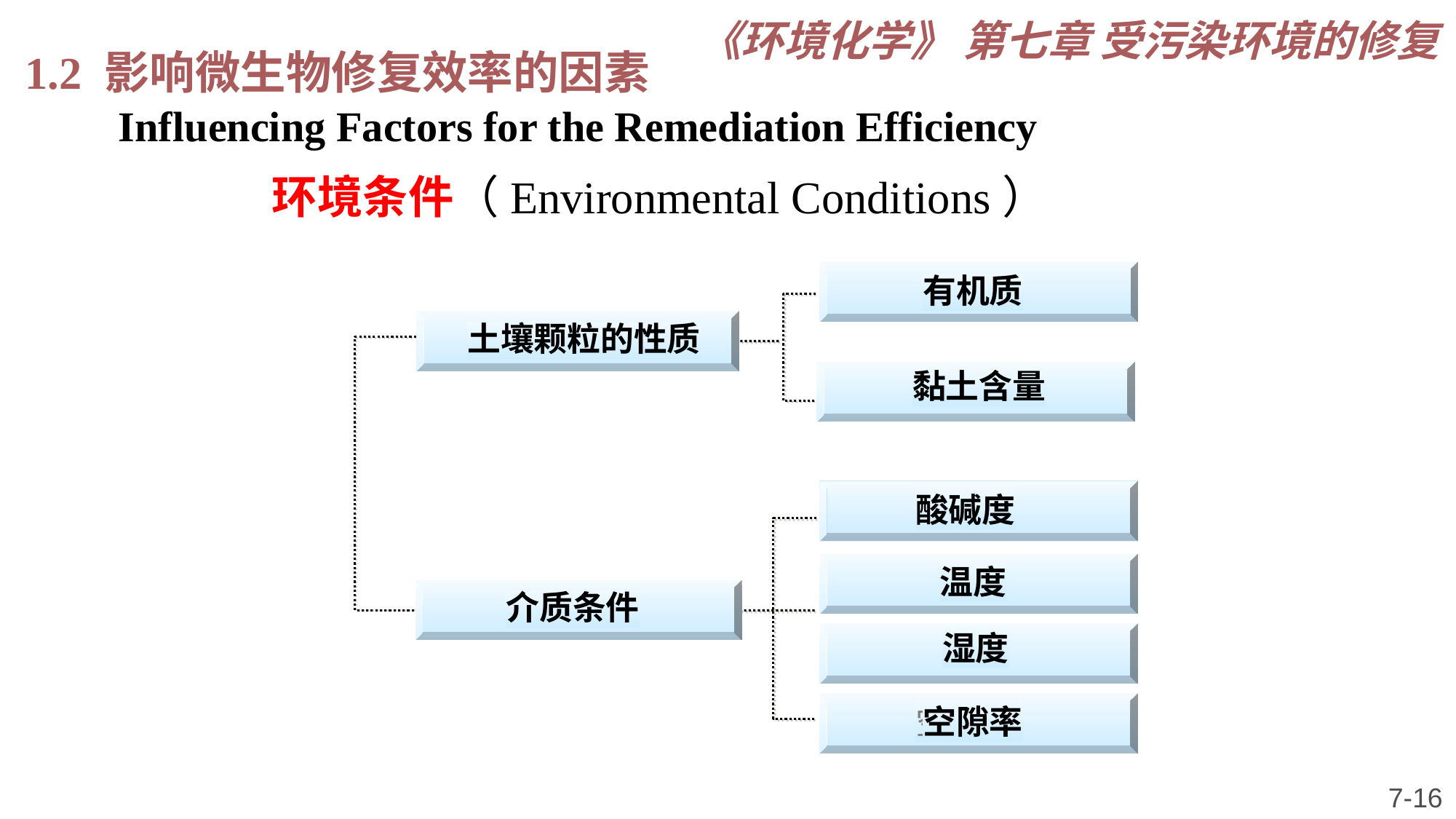

《环境化学》 第七章 受污染环境的修复
1.2 影响微生物修复效率的因素
Influencing Factors for the Remediation Efficiency
环境条件（Environmental Conditions）

有机质

土壤颗粒的性质

黏土含量

酸碱度

酸碱度

温度

介质条件

湿度

空隙率
空隙率
7-16